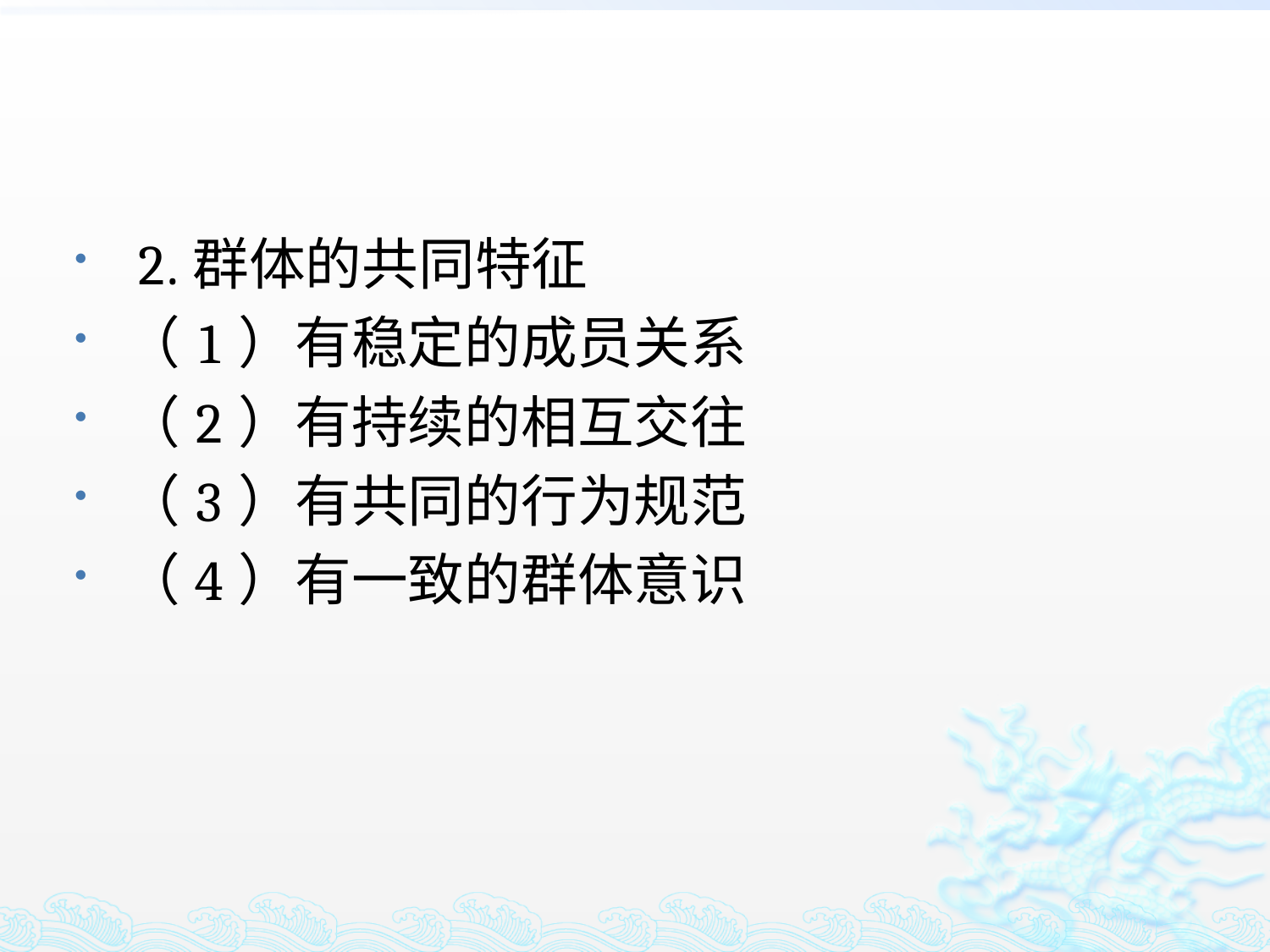

#
 2.群体的共同特征
（1）有稳定的成员关系
（2）有持续的相互交往
（3）有共同的行为规范
（4）有一致的群体意识